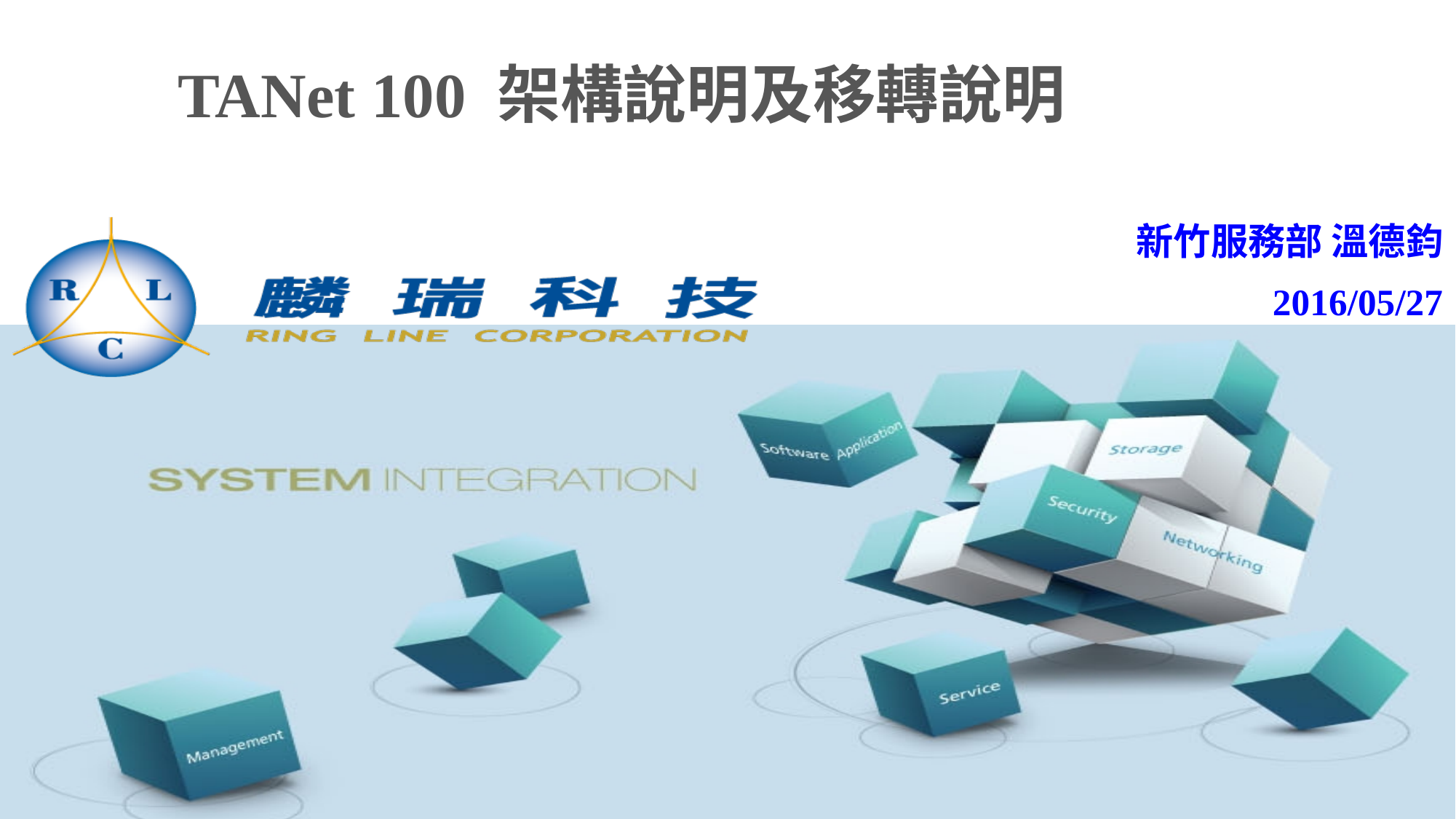

# TANet 100 架構說明及移轉說明
新竹服務部 溫德鈞
2016/05/27